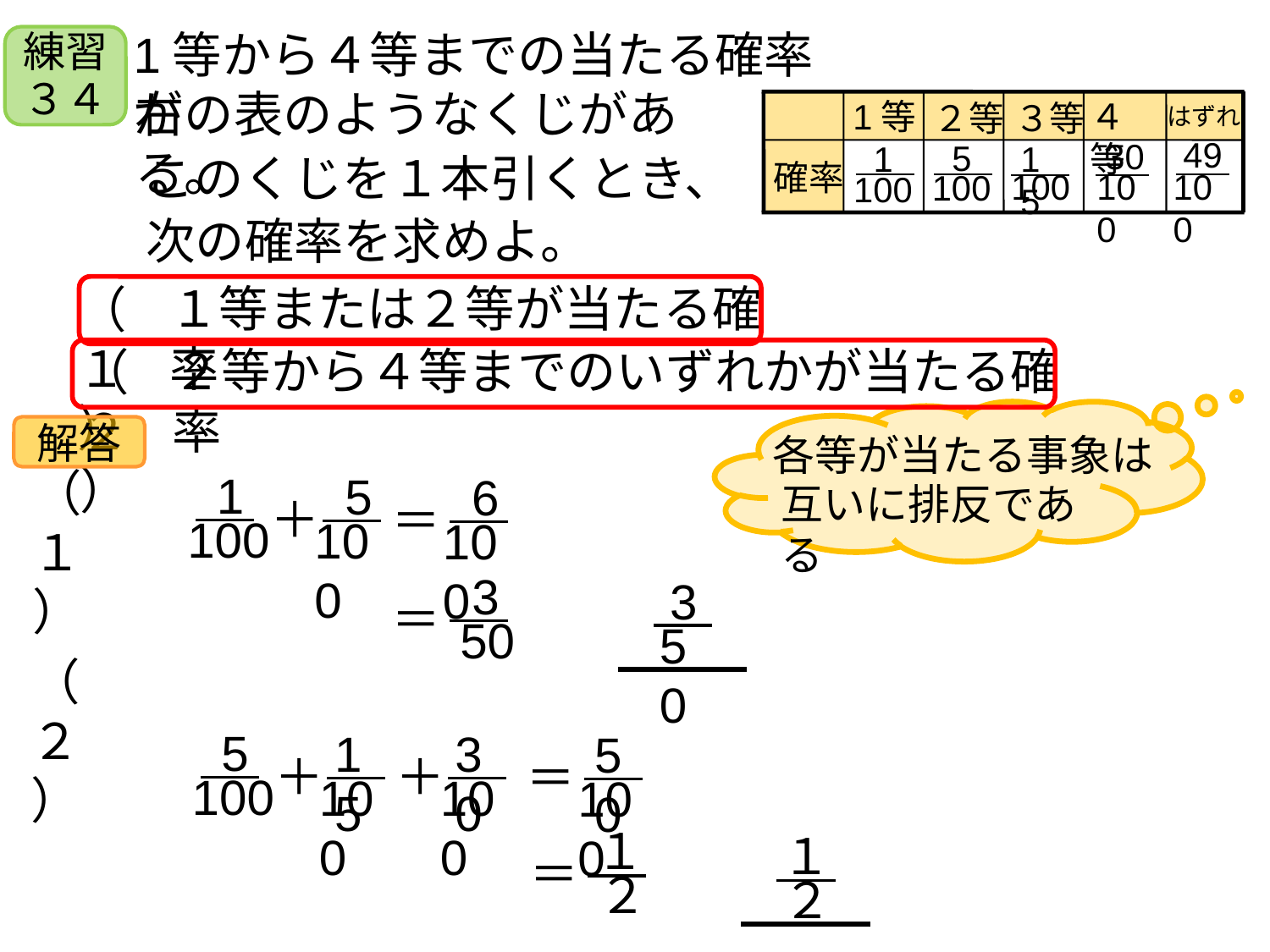

1等から４等までの当たる確率が
練習３４
右の表のようなくじがある。
1等
４等

２等
３等

はずれ
49
30
100
100
5
100
1
100
15
100
確率
このくじを１本引くとき、
次の確率を求めよ。
１等または２等が当たる確率
（１）

２等から４等までのいずれかが当たる確率
（２）

解答
各等が当たる事象は
（１）
1
100
5
＋
100
6
＝
100
互いに排反である
3
＝
50
3
50
（２）
5
100
15
＋
100
30
＋
100
50
＝
100
１
＝
２
１
２